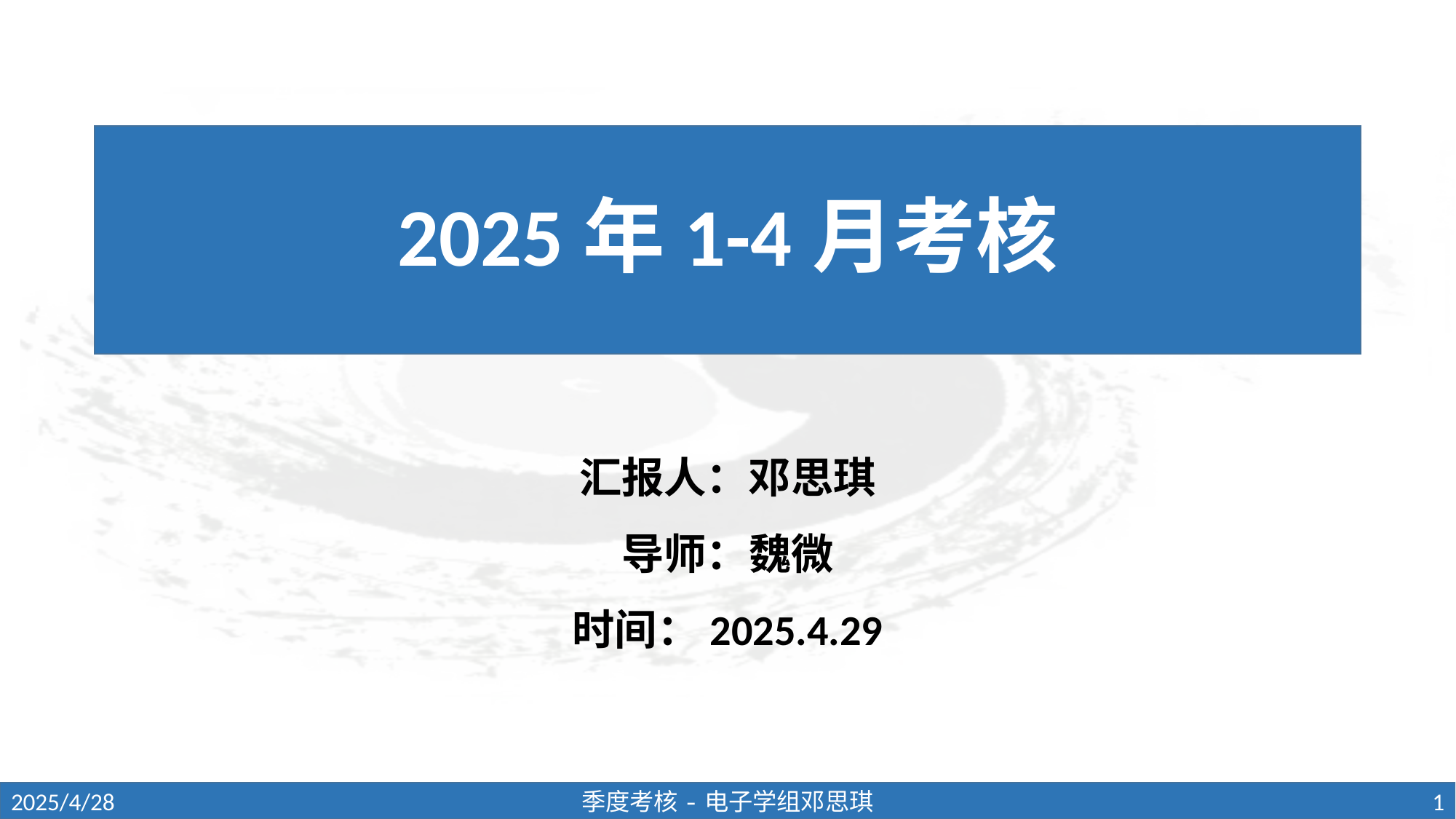

# 2025年1-4月考核
汇报人：邓思琪
导师：魏微
时间：2025.4.29
2025/4/28
季度考核-电子学组邓思琪
1